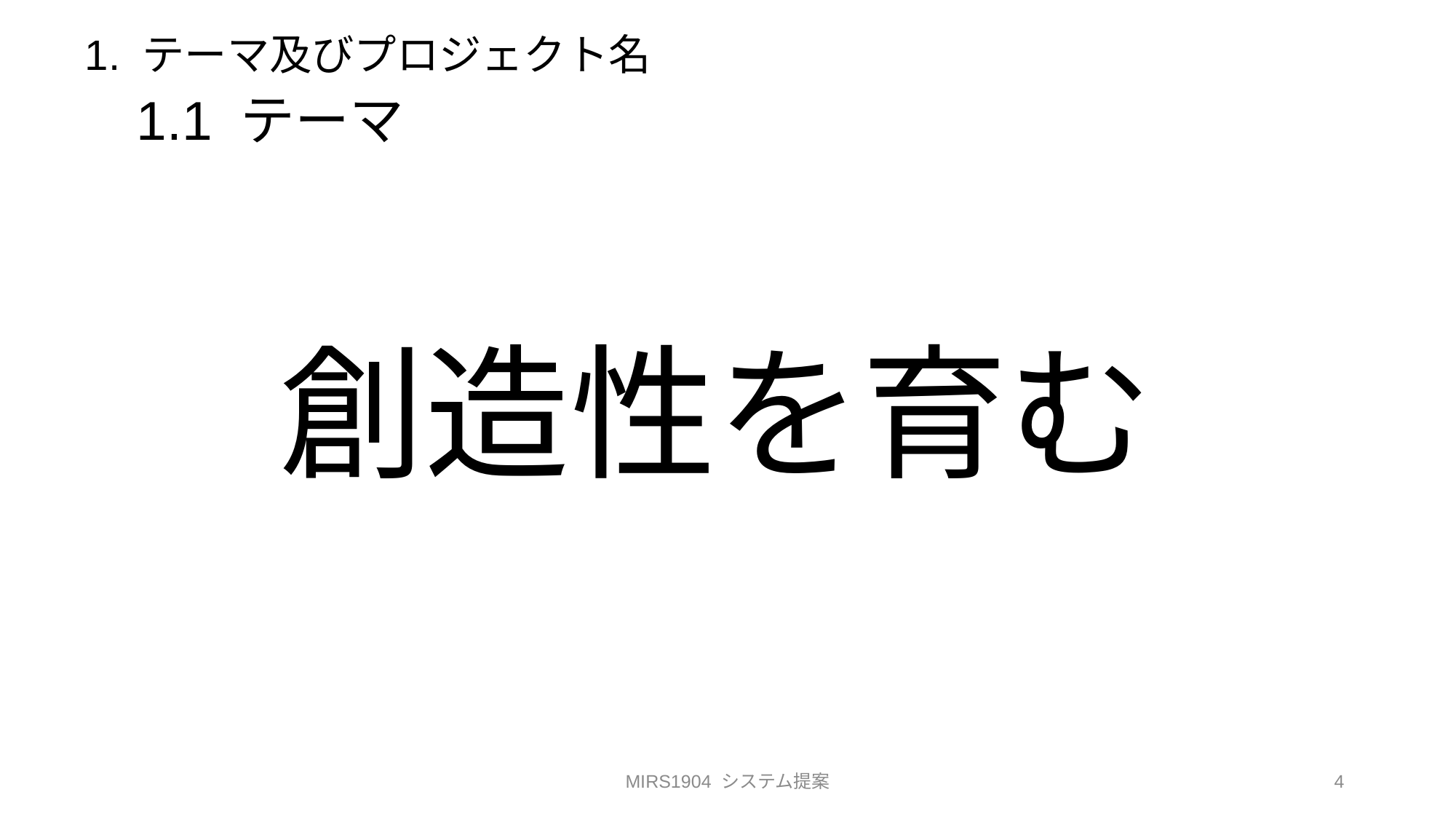

# 1. テーマ及びプロジェクト名
1.1 テーマ
創造性を育む
MIRS1904 システム提案
4